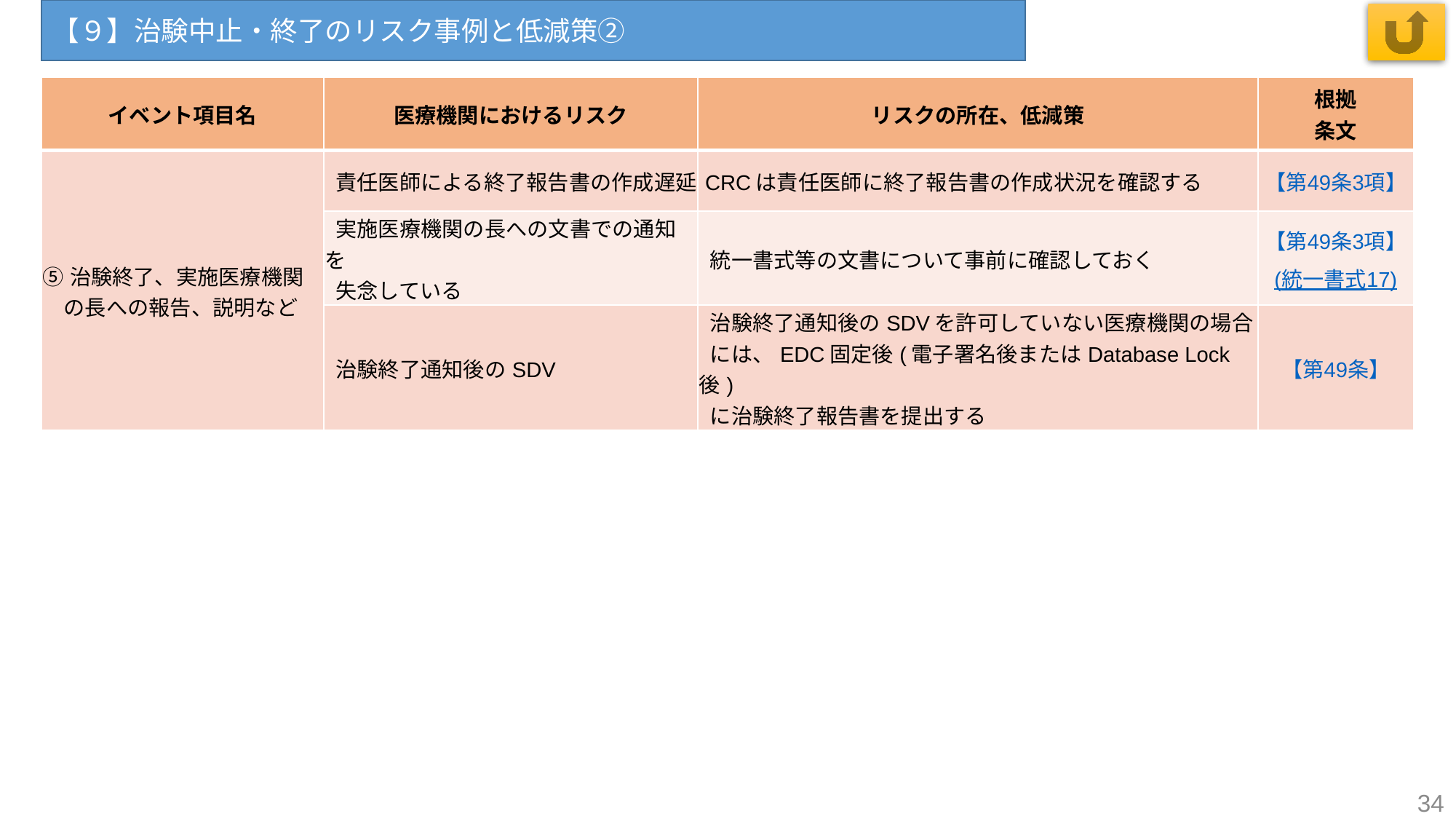

【９】治験中止・終了のリスク事例と低減策②

| イベント項目名 | 医療機関におけるリスク | リスクの所在、低減策 | 根拠 条文 |
| --- | --- | --- | --- |
| ⑤治験終了、実施医療機関 　の長への報告、説明など | 責任医師による終了報告書の作成遅延 | CRCは責任医師に終了報告書の作成状況を確認する | 【第49条3項】 |
|  | 実施医療機関の長への文書での通知を 失念している | 統一書式等の文書について事前に確認しておく | 【第49条3項】 (統一書式17) |
|  | 治験終了通知後のSDV | 治験終了通知後のSDVを許可していない医療機関の場合 には、EDC固定後(電子署名後またはDatabase Lock後) に治験終了報告書を提出する | 【第49条】 |